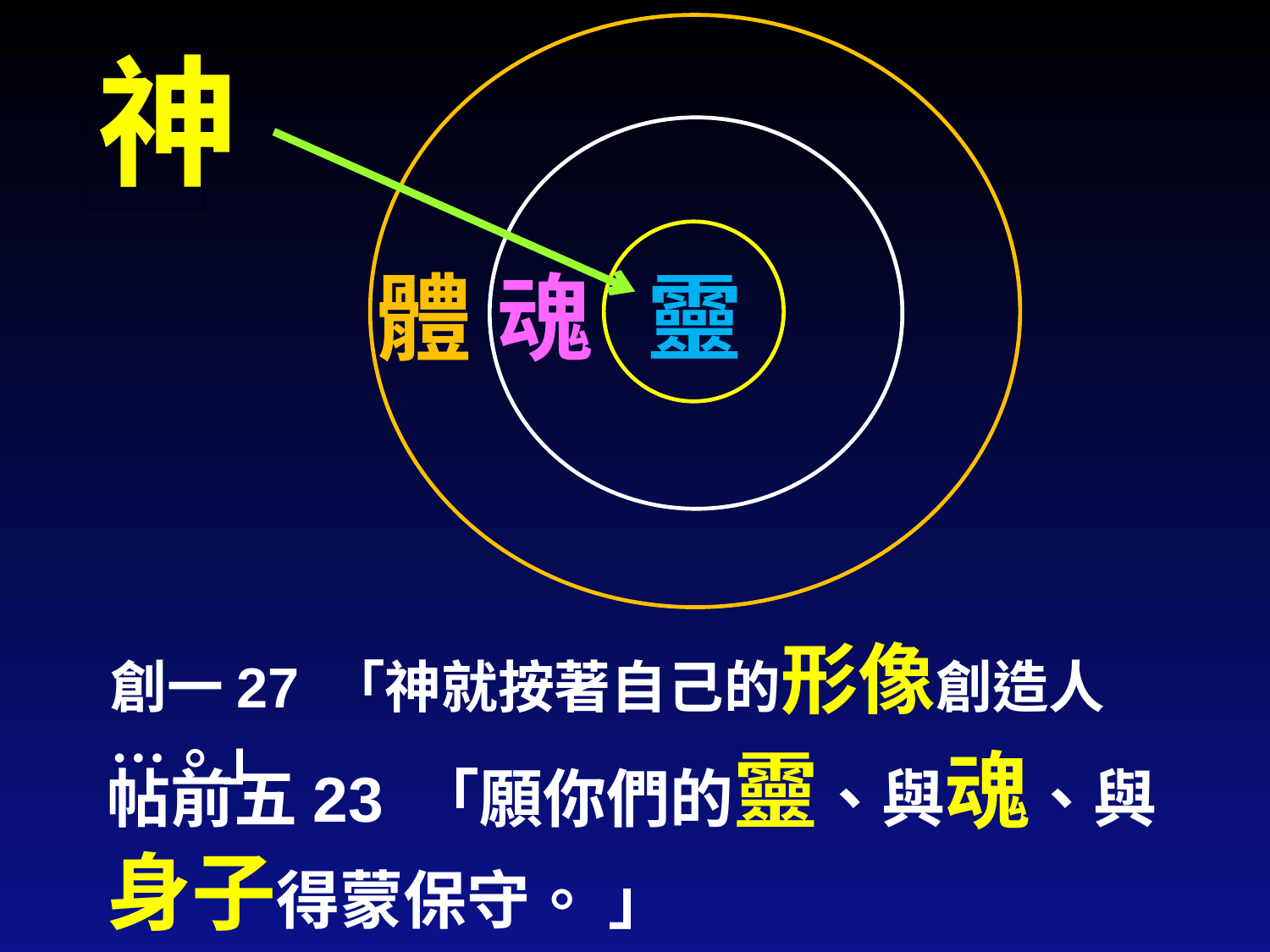

神

體

魂

靈
創一27 「神就按著自己的形像創造人…。」

帖前五23 「願你們的靈、與魂、與身子得蒙保守。 」